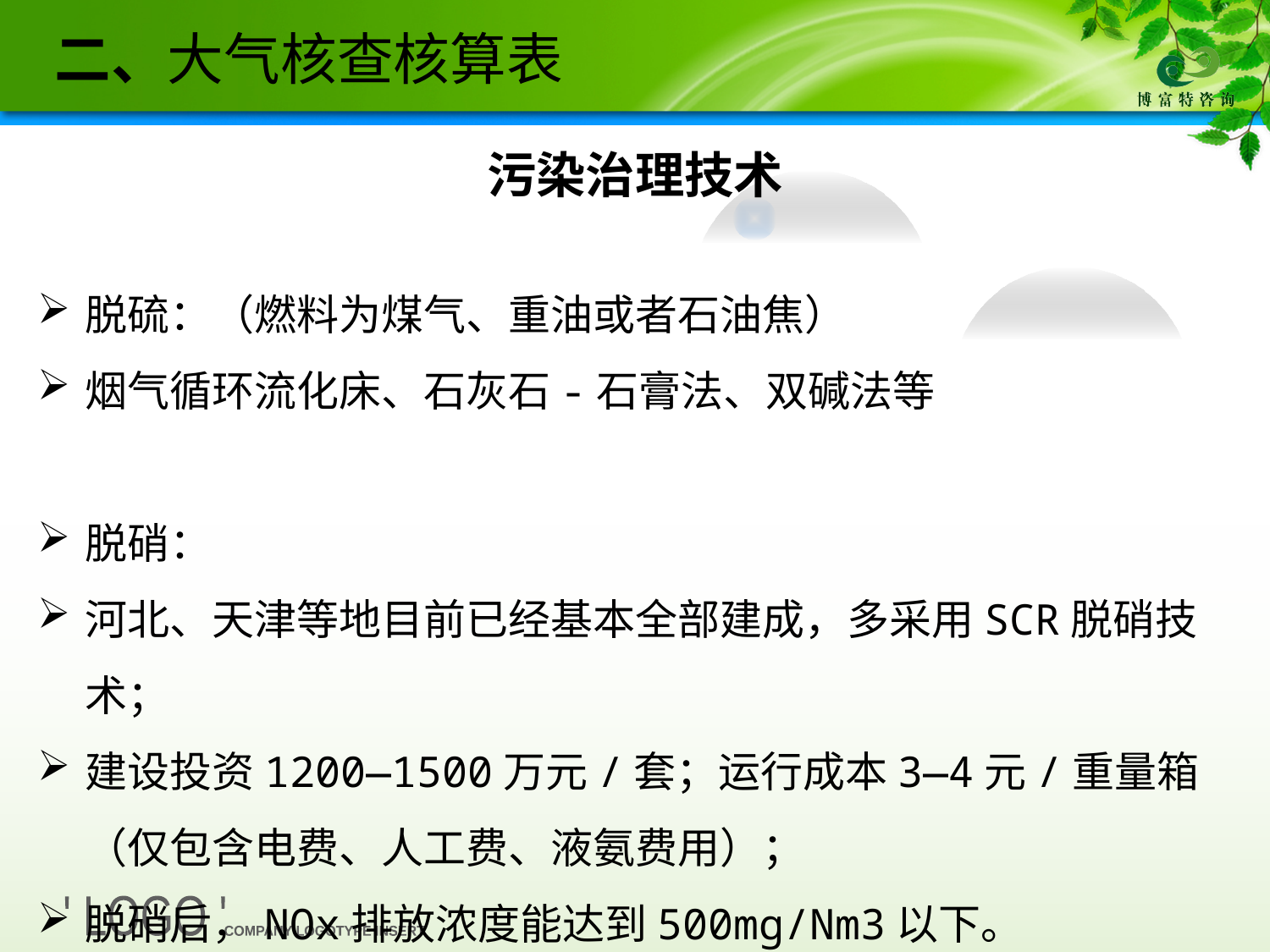

二、大气核查核算表
污染治理技术

脱硫：（燃料为煤气、重油或者石油焦）
烟气循环流化床、石灰石-石膏法、双碱法等

脱硝：
河北、天津等地目前已经基本全部建成，多采用SCR脱硝技术；
建设投资1200—1500万元/套；运行成本3—4元/重量箱（仅包含电费、人工费、液氨费用）；
脱硝后，NOx排放浓度能达到500mg/Nm3以下。